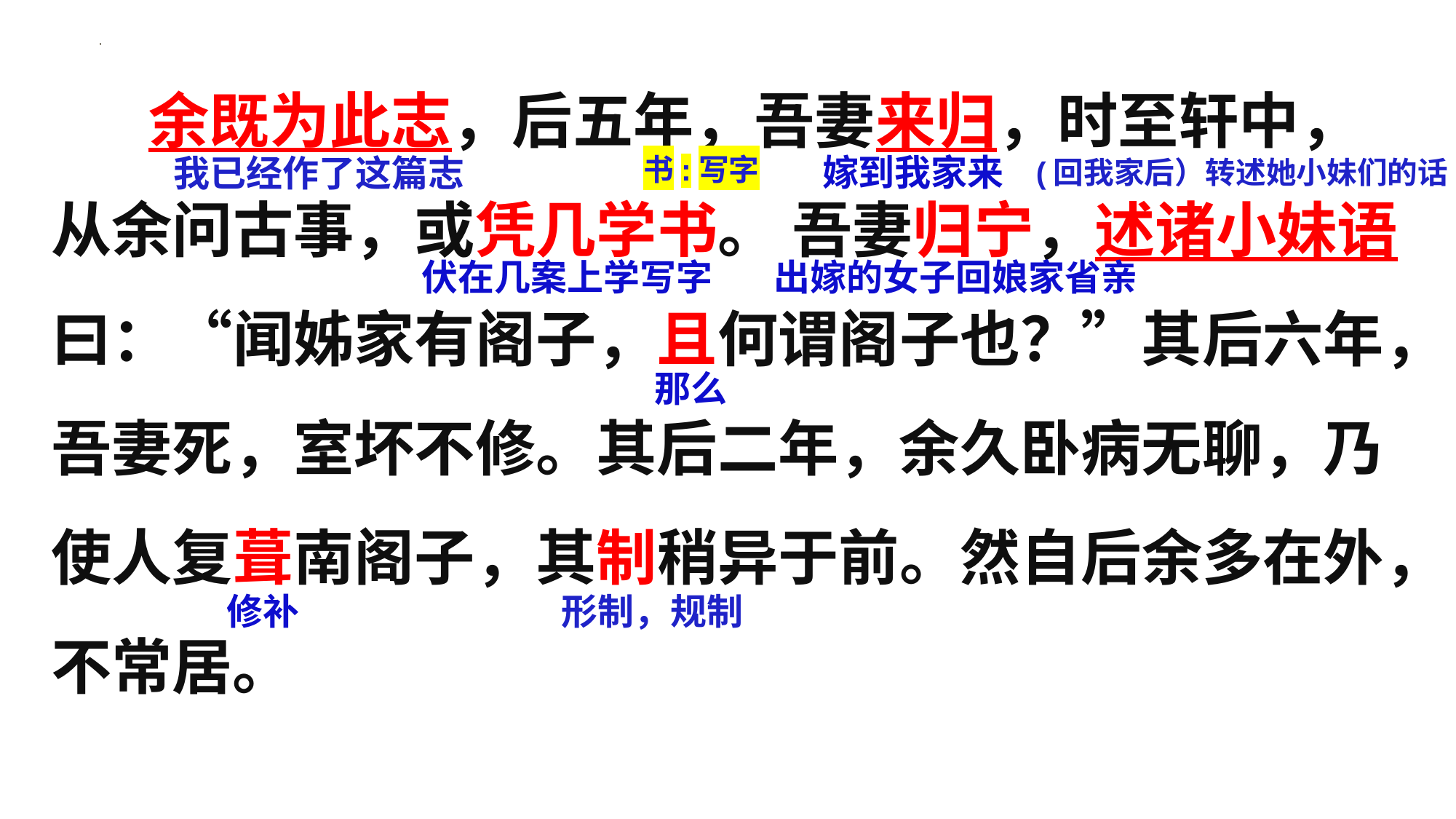

余既为此志，后五年，吾妻来归，时至轩中，从余问古事，或凭几学书。 吾妻归宁，述诸小妹语曰：“闻姊家有阁子，且何谓阁子也？”其后六年，吾妻死，室坏不修。其后二年，余久卧病无聊，乃使人复葺南阁子，其制稍异于前。然自后余多在外，不常居。
嫁到我家来
我已经作了这篇志
(回我家后）转述她小妹们的话
书:写字
伏在几案上学写字
出嫁的女子回娘家省亲
那么
修补
形制，规制